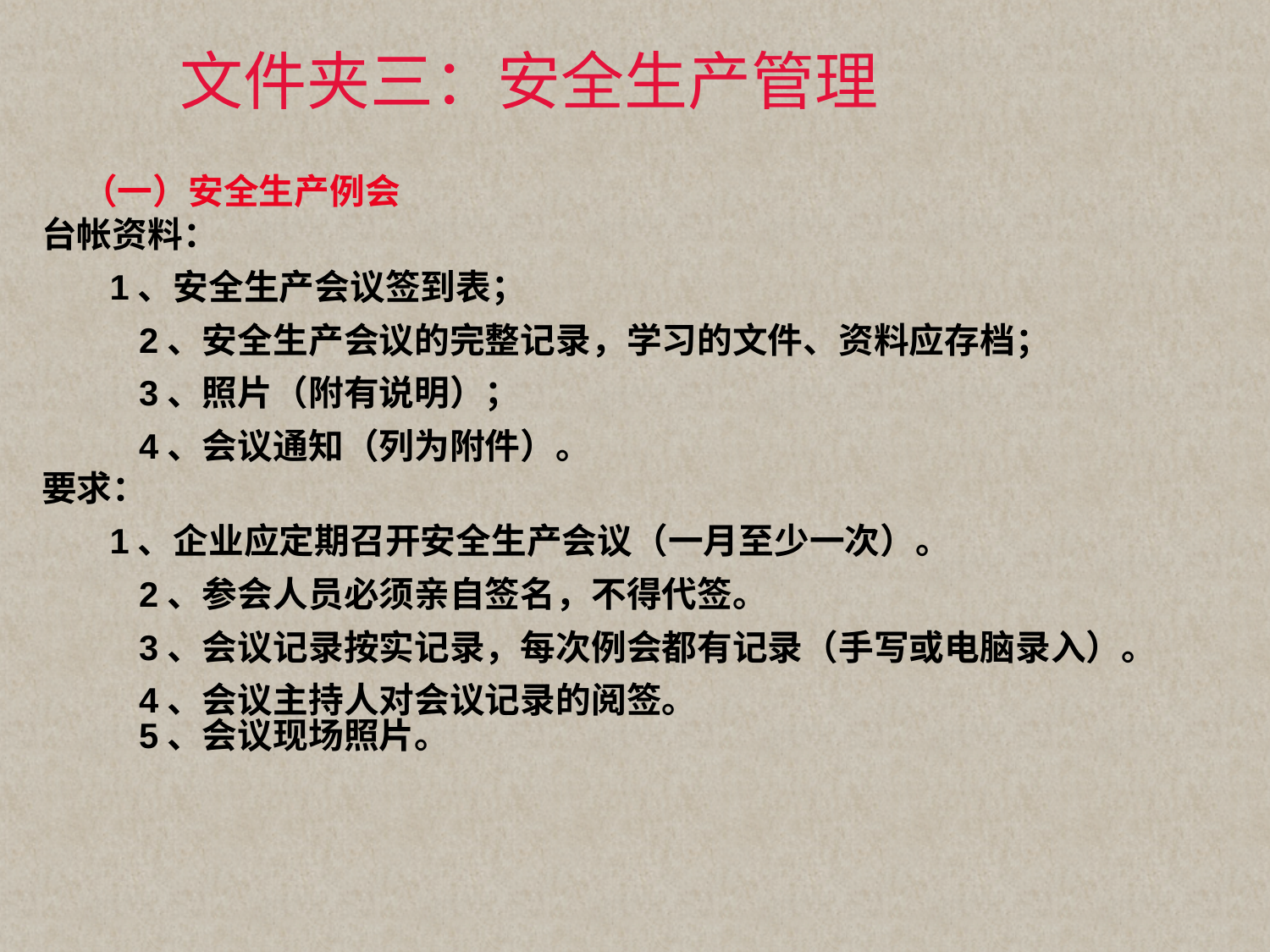

# 文件夹三：安全生产管理
    （一）安全生产例会
台帐资料：
       1、安全生产会议签到表；
          2、安全生产会议的完整记录，学习的文件、资料应存档；
          3、照片（附有说明）；
          4、会议通知（列为附件）。
要求：
       1、企业应定期召开安全生产会议（一月至少一次）。
          2、参会人员必须亲自签名，不得代签。
          3、会议记录按实记录，每次例会都有记录（手写或电脑录入）。
          4、会议主持人对会议记录的阅签。

          5、会议现场照片。